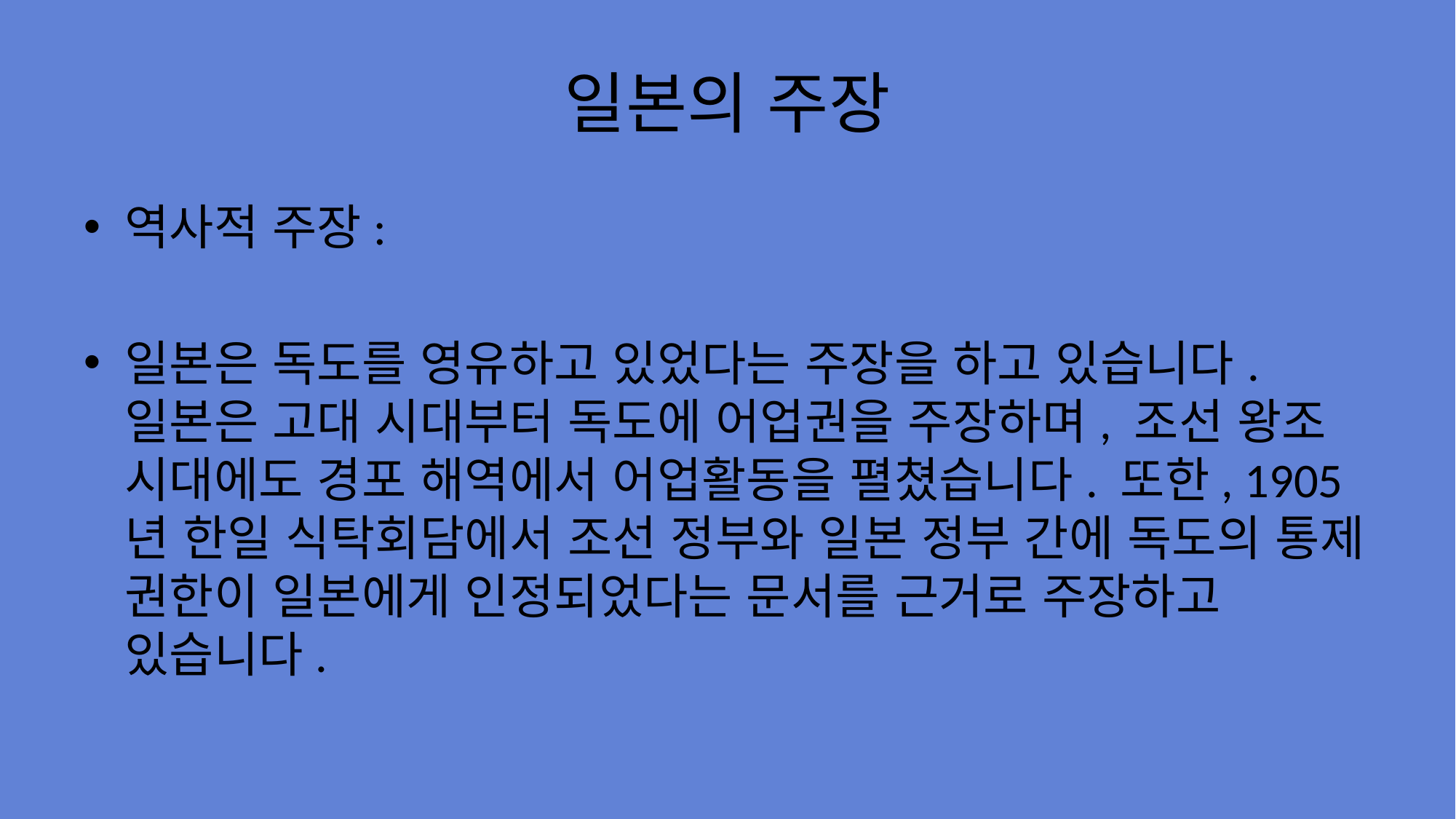

# 일본의 주장
역사적 주장:

일본은 독도를 영유하고 있었다는 주장을 하고 있습니다. 일본은 고대 시대부터 독도에 어업권을 주장하며, 조선 왕조 시대에도 경포 해역에서 어업활동을 펼쳤습니다. 또한, 1905년 한일 식탁회담에서 조선 정부와 일본 정부 간에 독도의 통제 권한이 일본에게 인정되었다는 문서를 근거로 주장하고 있습니다.